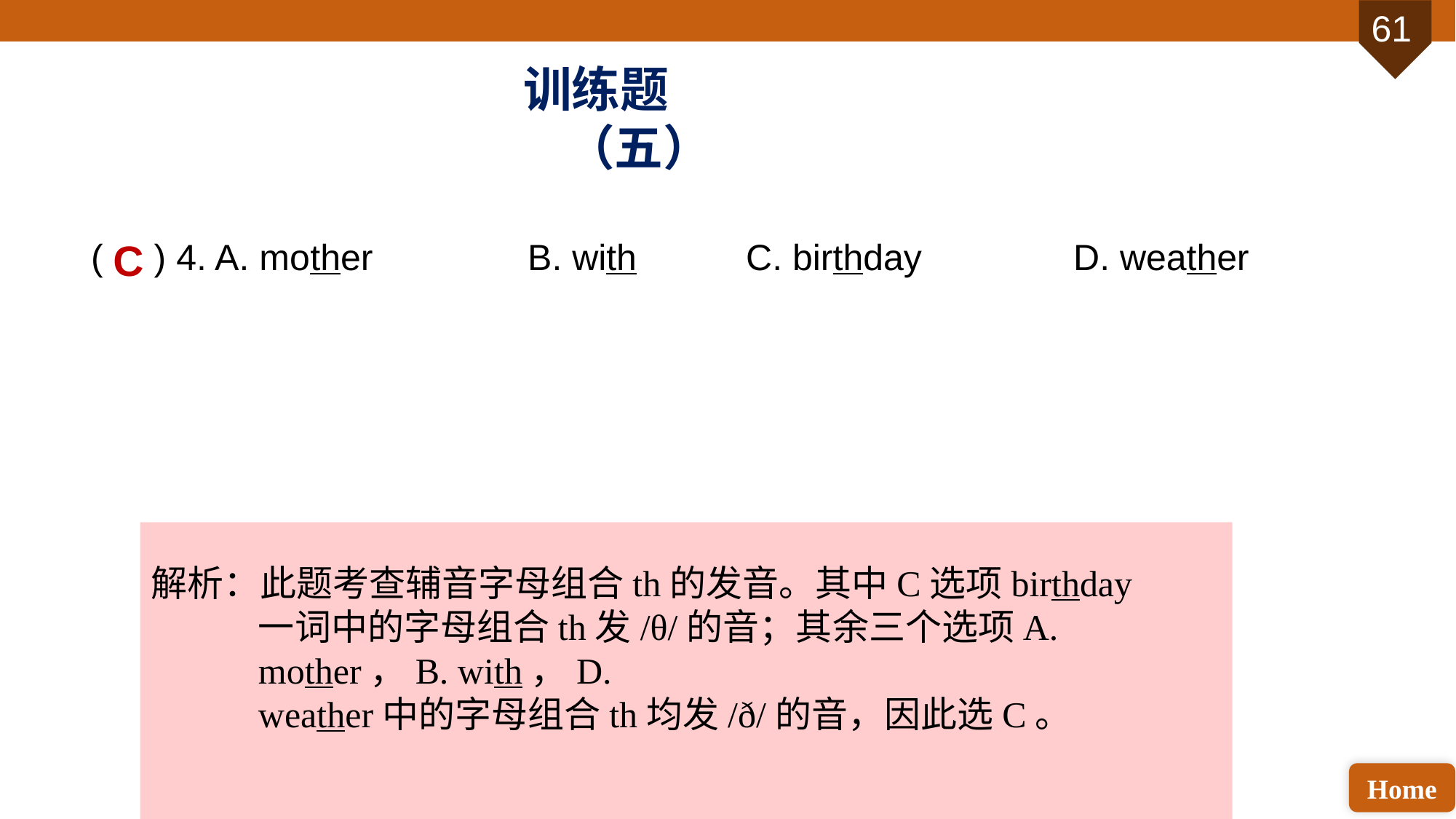

训练题（五）
(     ) 4. A. mother 		B. with 	C. birthday 		D. weather
C

解析：此题考查辅音字母组合th的发音。其中C选项birthday一词中的字母组合th发/θ/的音；其余三个选项A. mother，B. with，D. weather中的字母组合th均发/ð/的音，因此选C。